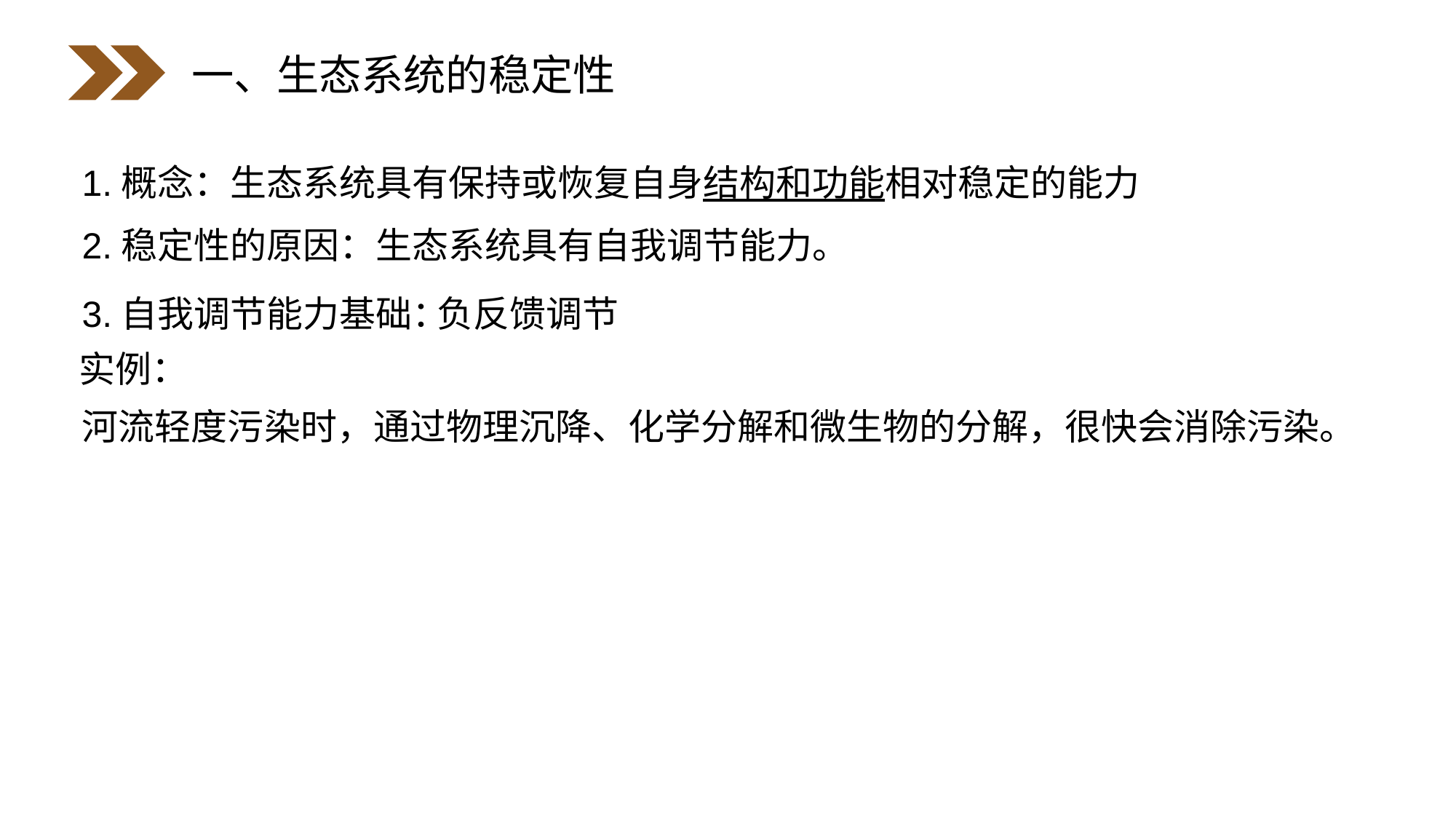

一、生态系统的稳定性
1.概念：生态系统具有保持或恢复自身结构和功能相对稳定的能力
2.稳定性的原因：生态系统具有自我调节能力。
3.自我调节能力基础：
负反馈调节
实例：
河流轻度污染时，通过物理沉降、化学分解和微生物的分解，很快会消除污染。